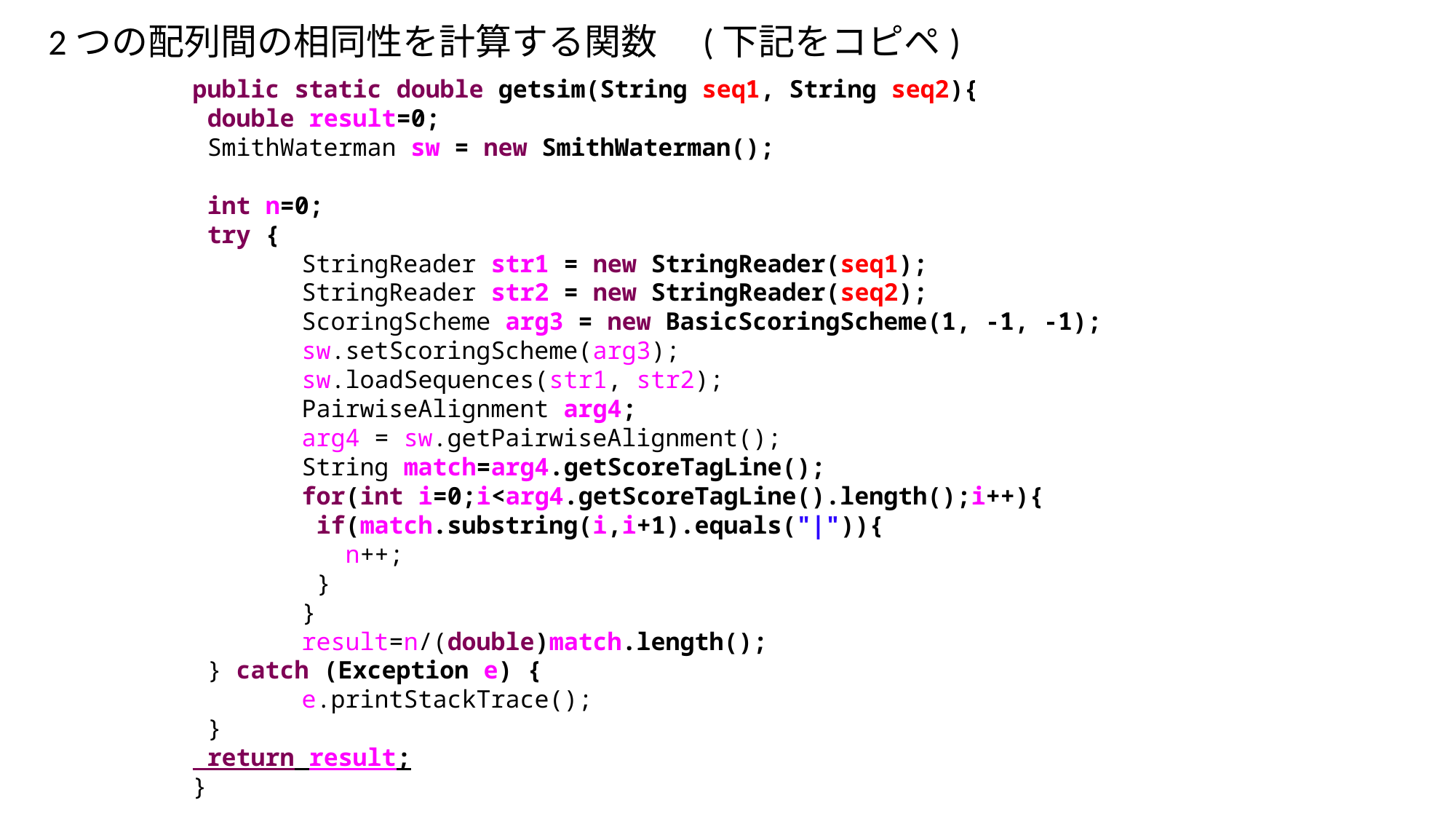

2つの配列間の相同性を計算する関数　(下記をコピペ)

public static double getsim(String seq1, String seq2){
 double result=0;
 SmithWaterman sw = new SmithWaterman();

 int n=0;
 try {
	StringReader str1 = new StringReader(seq1);
	StringReader str2 = new StringReader(seq2);
	ScoringScheme arg3 = new BasicScoringScheme(1, -1, -1);
	sw.setScoringScheme(arg3);
	sw.loadSequences(str1, str2);
	PairwiseAlignment arg4;
	arg4 = sw.getPairwiseAlignment();
	String match=arg4.getScoreTagLine();
	for(int i=0;i<arg4.getScoreTagLine().length();i++){
	 if(match.substring(i,i+1).equals("|")){
	   n++;
	 }
	}
	result=n/(double)match.length();
 } catch (Exception e) {
	e.printStackTrace();
 }
 return result;
}